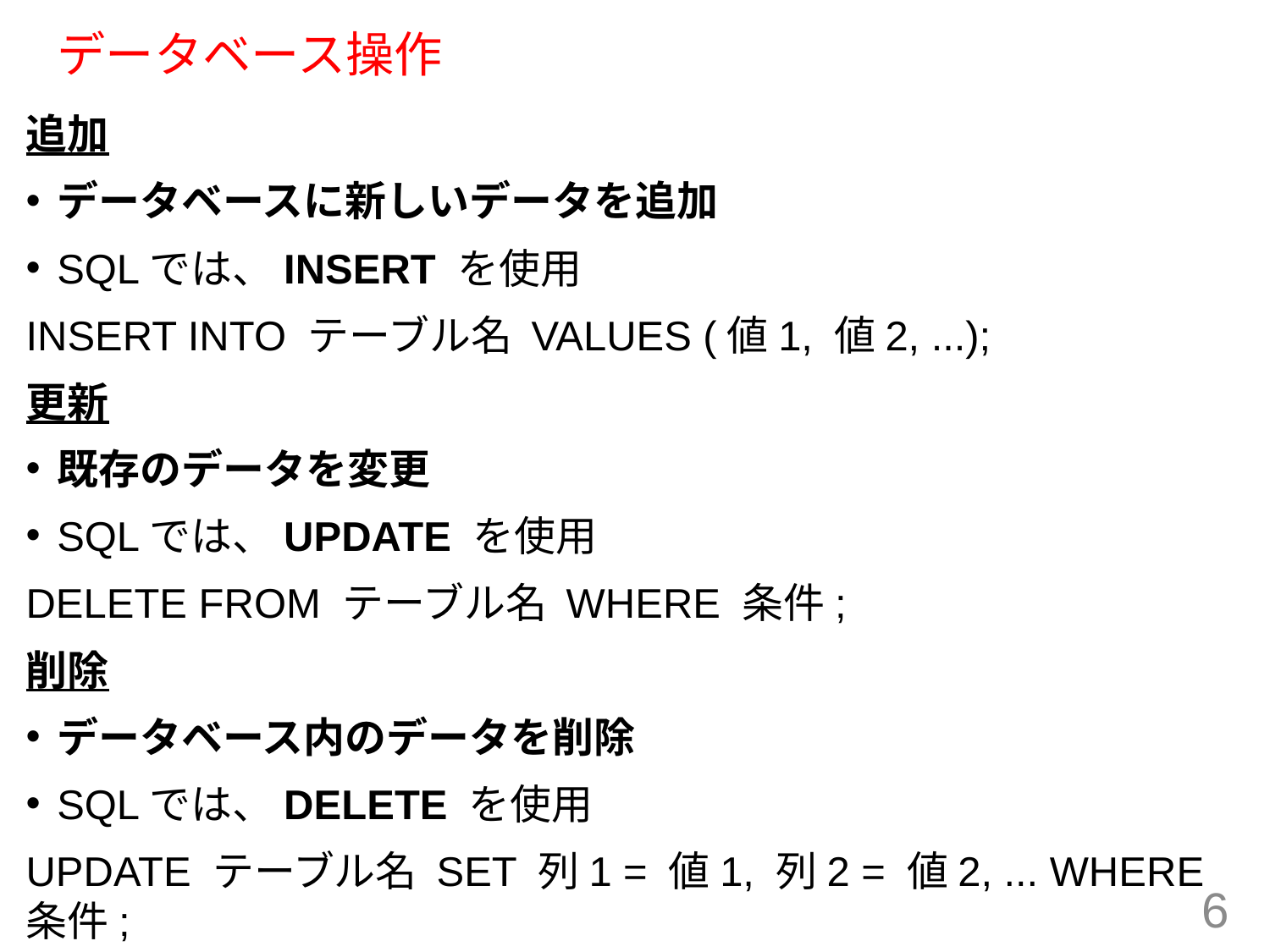

# データベース操作
追加
データベースに新しいデータを追加
SQLでは、INSERT を使用
INSERT INTO テーブル名 VALUES (値1, 値2, ...);
更新
既存のデータを変更
SQLでは、UPDATE を使用
DELETE FROM テーブル名 WHERE 条件;
削除
データベース内のデータを削除
SQLでは、DELETE を使用
UPDATE テーブル名 SET 列1 = 値1, 列2 = 値2, ... WHERE 条件;

6